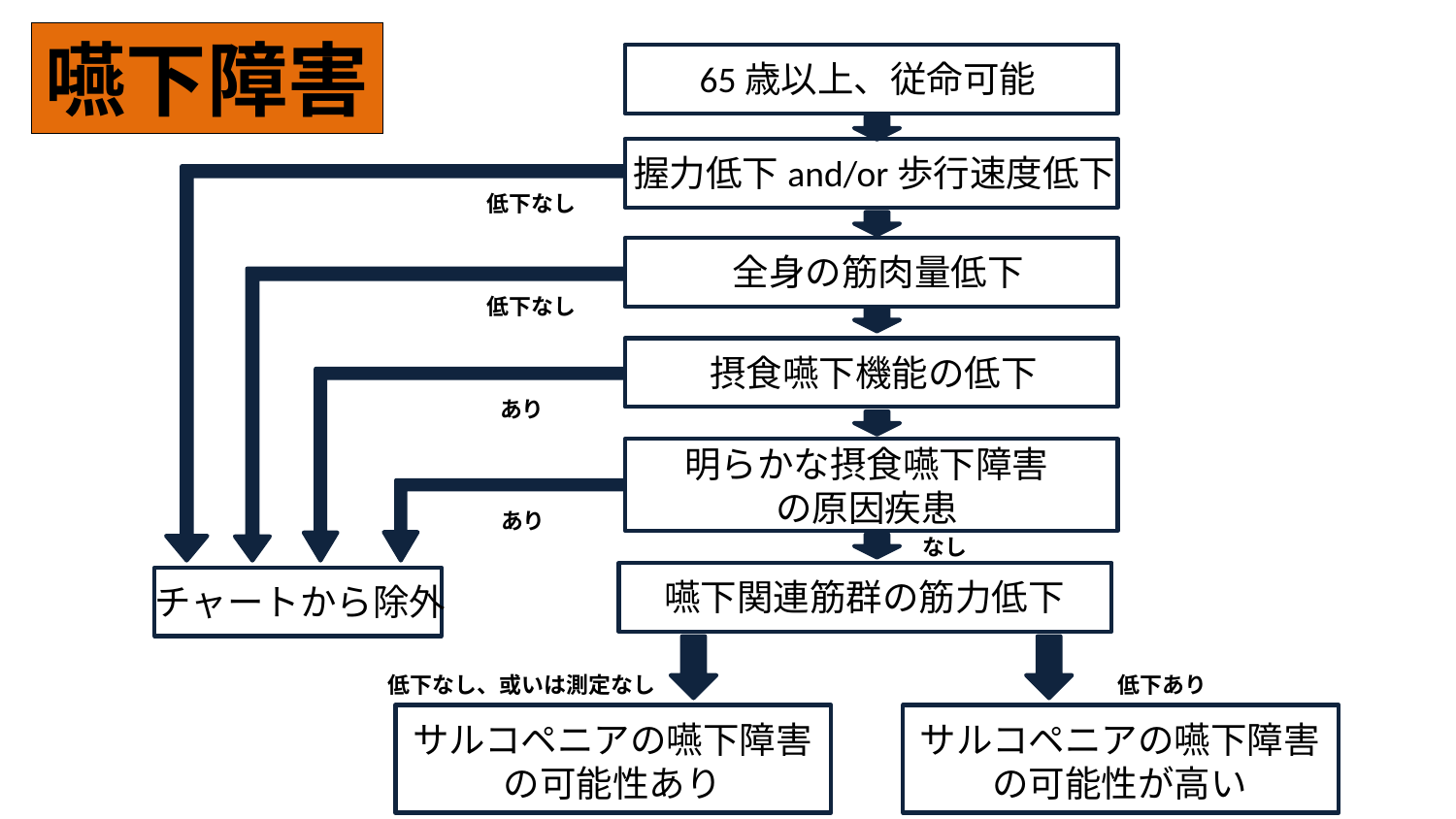

嚥下障害

65歳以上、従命可能

握力低下and/or歩行速度低下

低下なし

全身の筋肉量低下

低下なし

摂食嚥下機能の低下

あり

明らかな摂食嚥下障害
の原因疾患

あり
なし

嚥下関連筋群の筋力低下
チャートから除外

低下なし、或いは測定なし
低下あり

サルコペニアの嚥下障害
の可能性あり
サルコペニアの嚥下障害
の可能性が高い